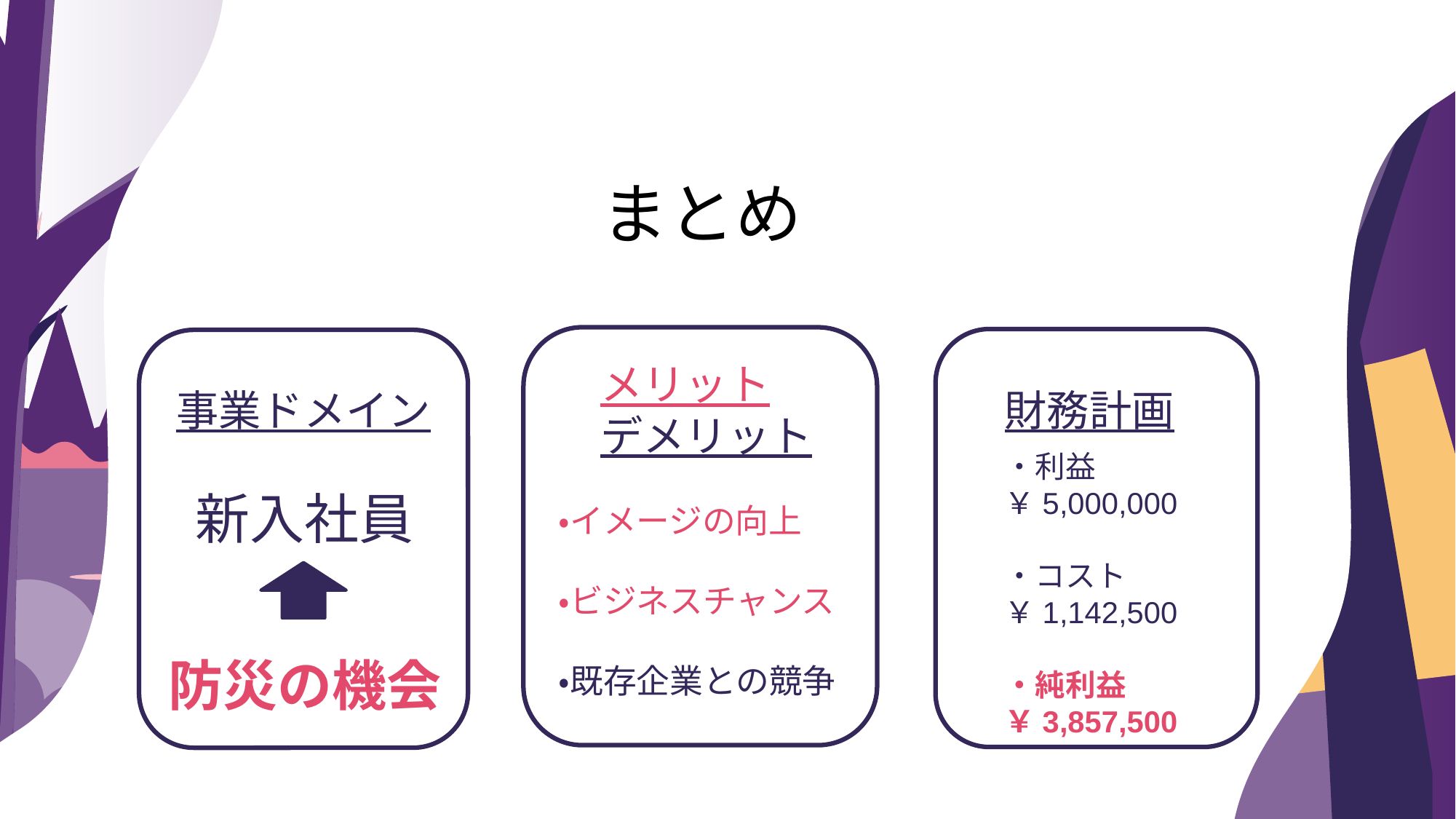

まとめ

メリット
デメリット
事業ドメイン
財務計画
・利益　   ￥5,000,000
・コスト　￥1,142,500
・純利益￥3,857,500
新入社員
・イメージの向上

・ビジネスチャンス

・既存企業との競争

防災の機会